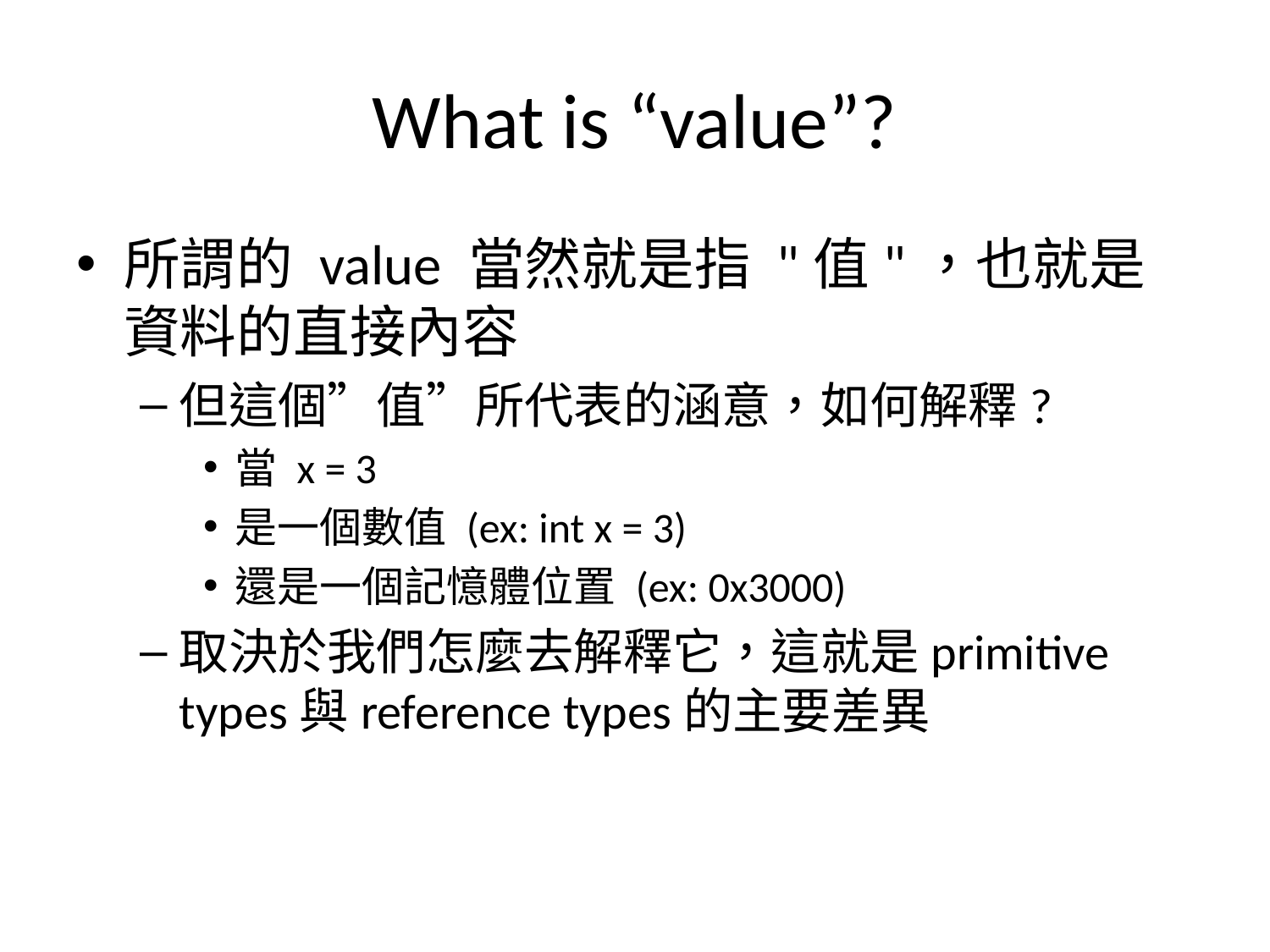

# What is “value”?
所謂的 value 當然就是指 "值"，也就是資料的直接內容
但這個”值”所代表的涵意，如何解釋?
當 x = 3
是一個數值 (ex: int x = 3)
還是一個記憶體位置 (ex: 0x3000)
取決於我們怎麼去解釋它，這就是primitive types與reference types的主要差異